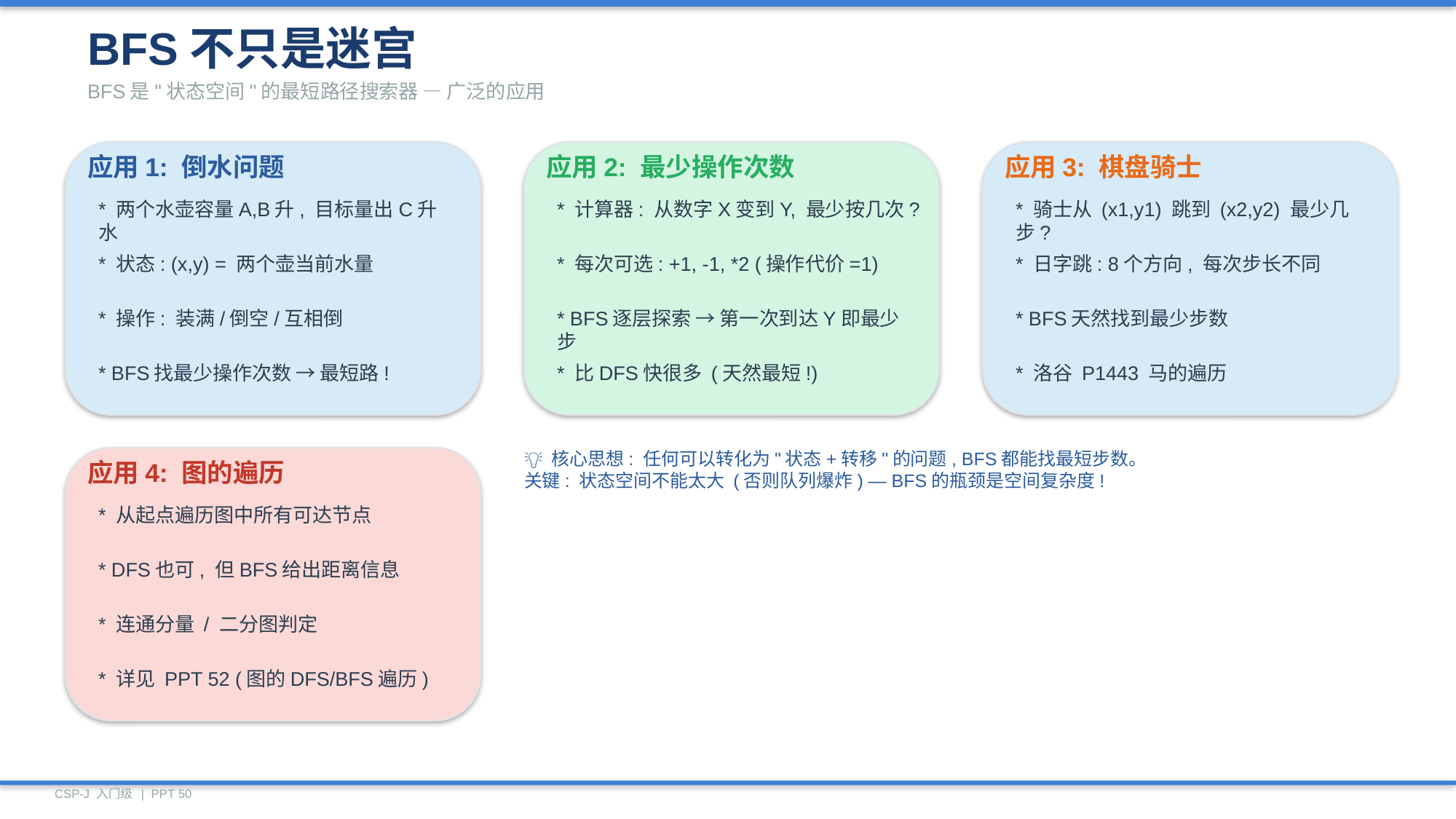

BFS不只是迷宫
BFS是"状态空间"的最短路径搜索器 — 广泛的应用

应用1: 倒水问题
应用2: 最少操作次数
应用3: 棋盘骑士
* 两个水壶容量A,B升, 目标量出C升水
* 计算器: 从数字X变到Y, 最少按几次?
* 骑士从 (x1,y1) 跳到 (x2,y2) 最少几步?
* 状态: (x,y) = 两个壶当前水量
* 每次可选: +1, -1, *2 (操作代价=1)
* 日字跳: 8个方向, 每次步长不同
* 操作: 装满/倒空/互相倒
* BFS逐层探索 → 第一次到达Y即最少步
* BFS天然找到最少步数
* BFS找最少操作次数 → 最短路!
* 比DFS快很多 (天然最短!)
* 洛谷 P1443 马的遍历

💡 核心思想: 任何可以转化为"状态+转移"的问题, BFS都能找最短步数。
关键: 状态空间不能太大 (否则队列爆炸) — BFS的瓶颈是空间复杂度!
应用4: 图的遍历
* 从起点遍历图中所有可达节点
* DFS也可, 但BFS给出距离信息
* 连通分量 / 二分图判定
* 详见 PPT 52 (图的DFS/BFS遍历)

CSP-J 入门级  |  PPT 50